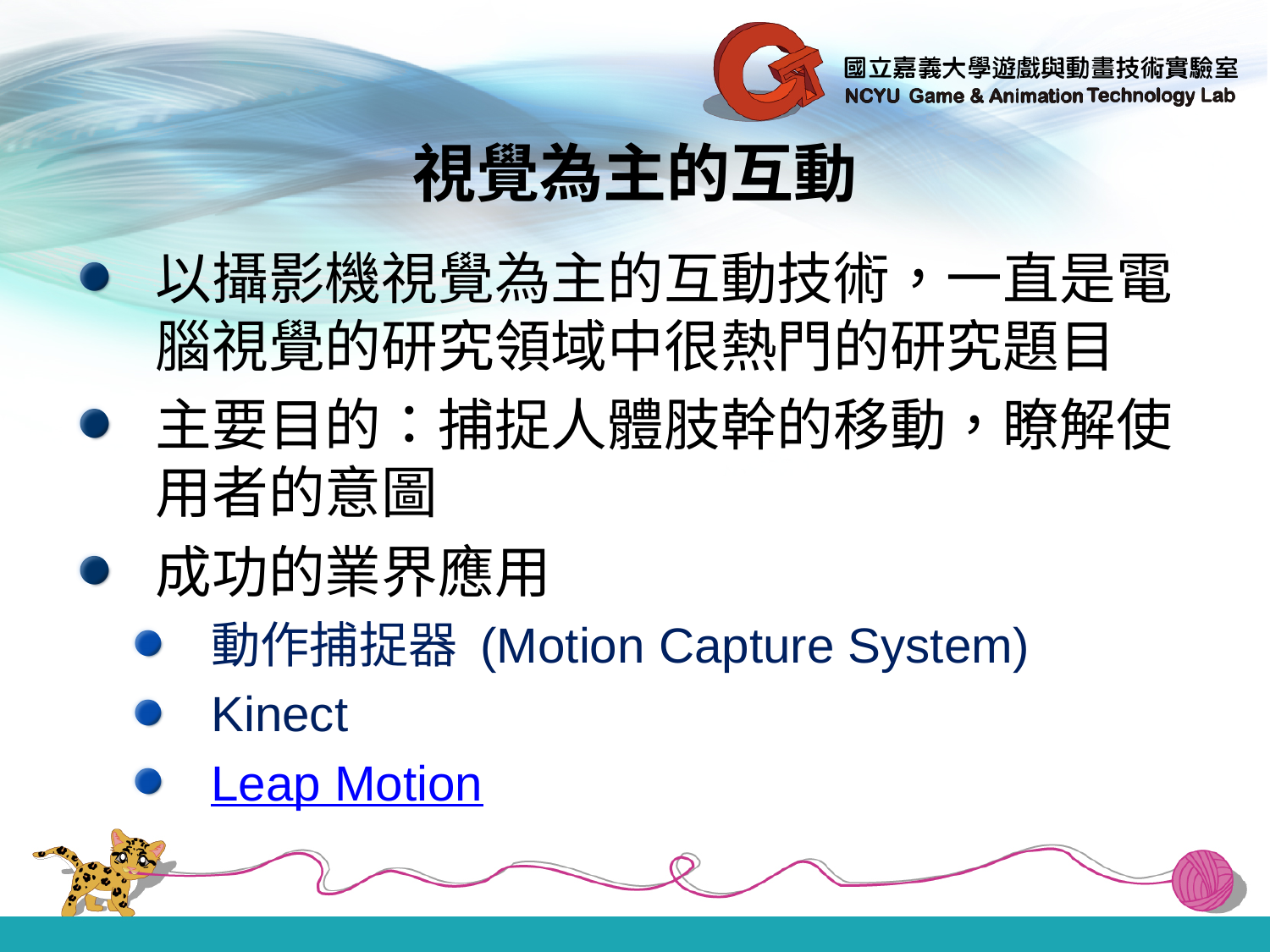

# 視覺為主的互動
以攝影機視覺為主的互動技術，一直是電腦視覺的研究領域中很熱門的研究題目
主要目的：捕捉人體肢幹的移動，瞭解使用者的意圖
成功的業界應用
動作捕捉器 (Motion Capture System)
Kinect
Leap Motion